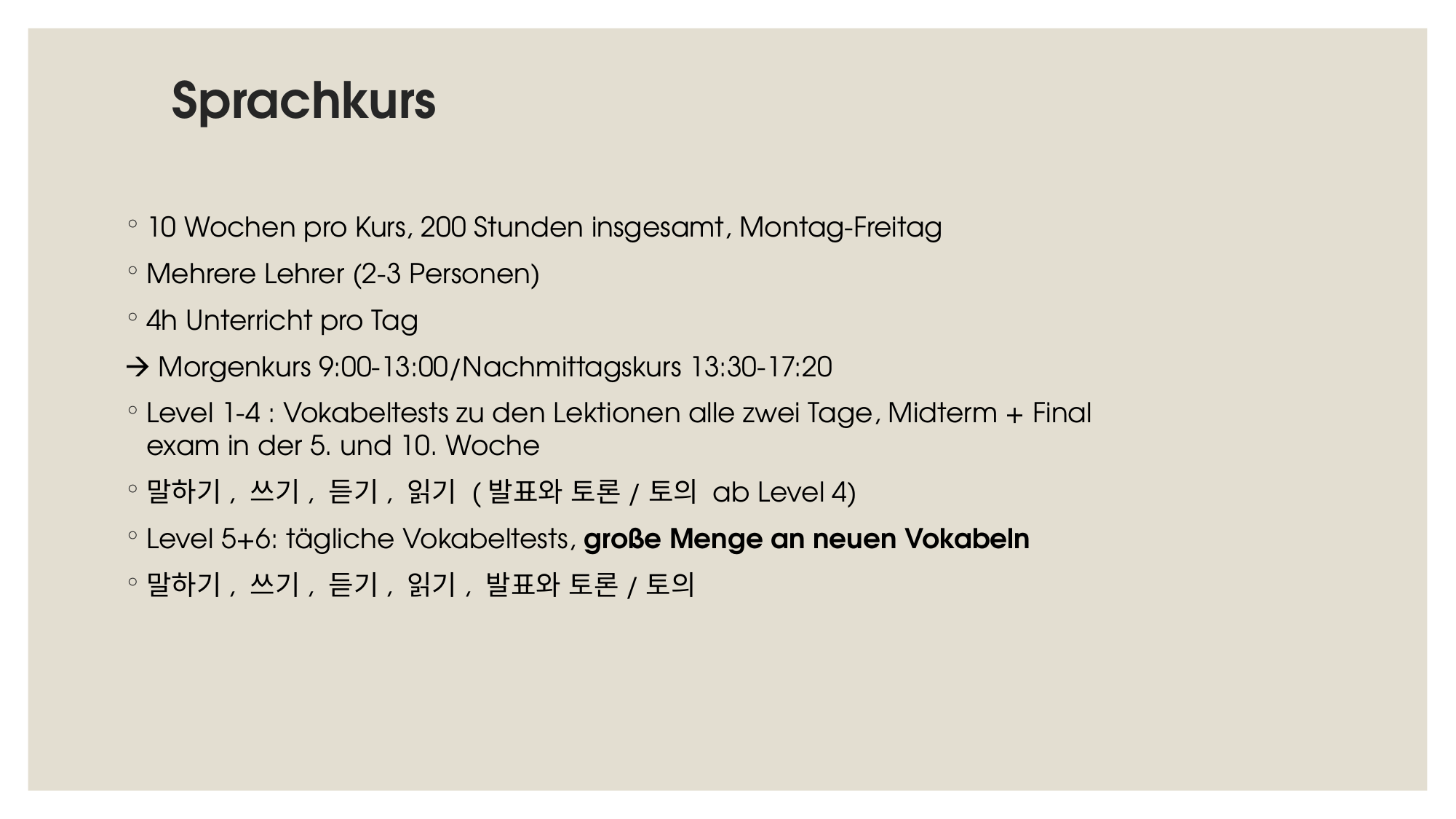

# Sprachkurs
10 Wochen pro Kurs, 200 Stunden insgesamt, Montag-Freitag
Mehrere Lehrer (2-3 Personen)
4h Unterricht pro Tag
🡪 Morgenkurs 9:00-13:00/Nachmittagskurs 13:30-17:20
Level 1-4 : Vokabeltests zu den Lektionen alle zwei Tage, Midterm + Final exam in der 5. und 10. Woche
말하기, 쓰기, 듣기, 읽기 (발표와 토론/토의 ab Level 4)
Level 5+6: tägliche Vokabeltests, große Menge an neuen Vokabeln
말하기, 쓰기, 듣기, 읽기, 발표와 토론/토의